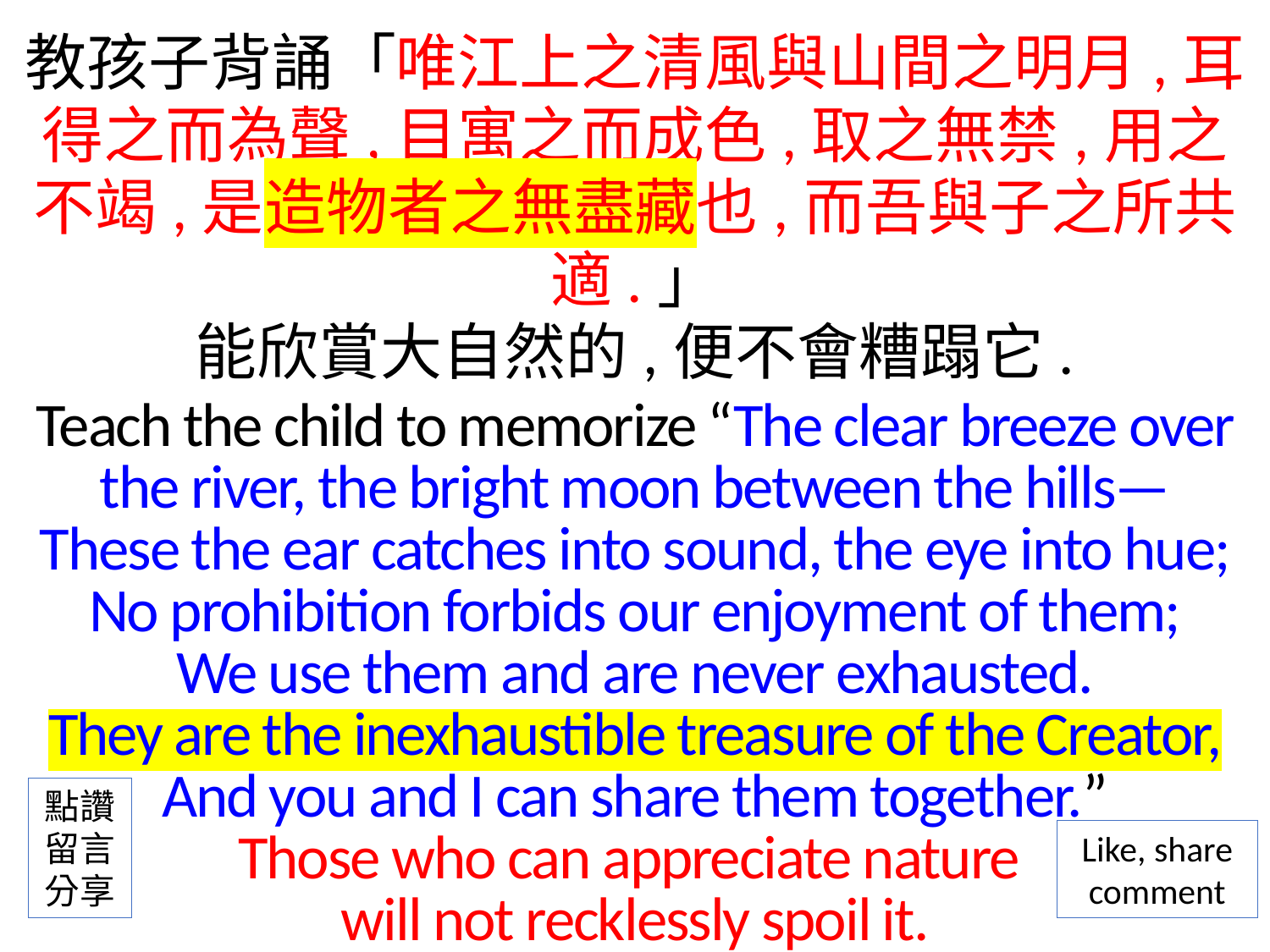

教孩子背誦「唯江上之清風與山間之明月,耳得之而為聲,目寓之而成色,取之無禁,用之不竭,是造物者之無盡藏也,而吾與子之所共適.」
能欣賞大自然的,便不會糟蹋它.
Teach the child to memorize “The clear breeze over the river, the bright moon between the hills—
These the ear catches into sound, the eye into hue;
No prohibition forbids our enjoyment of them;
We use them and are never exhausted.
They are the inexhaustible treasure of the Creator,
And you and I can share them together.”
Those who can appreciate nature
will not recklessly spoil it.
點讚
留言
分享
Like, share
comment